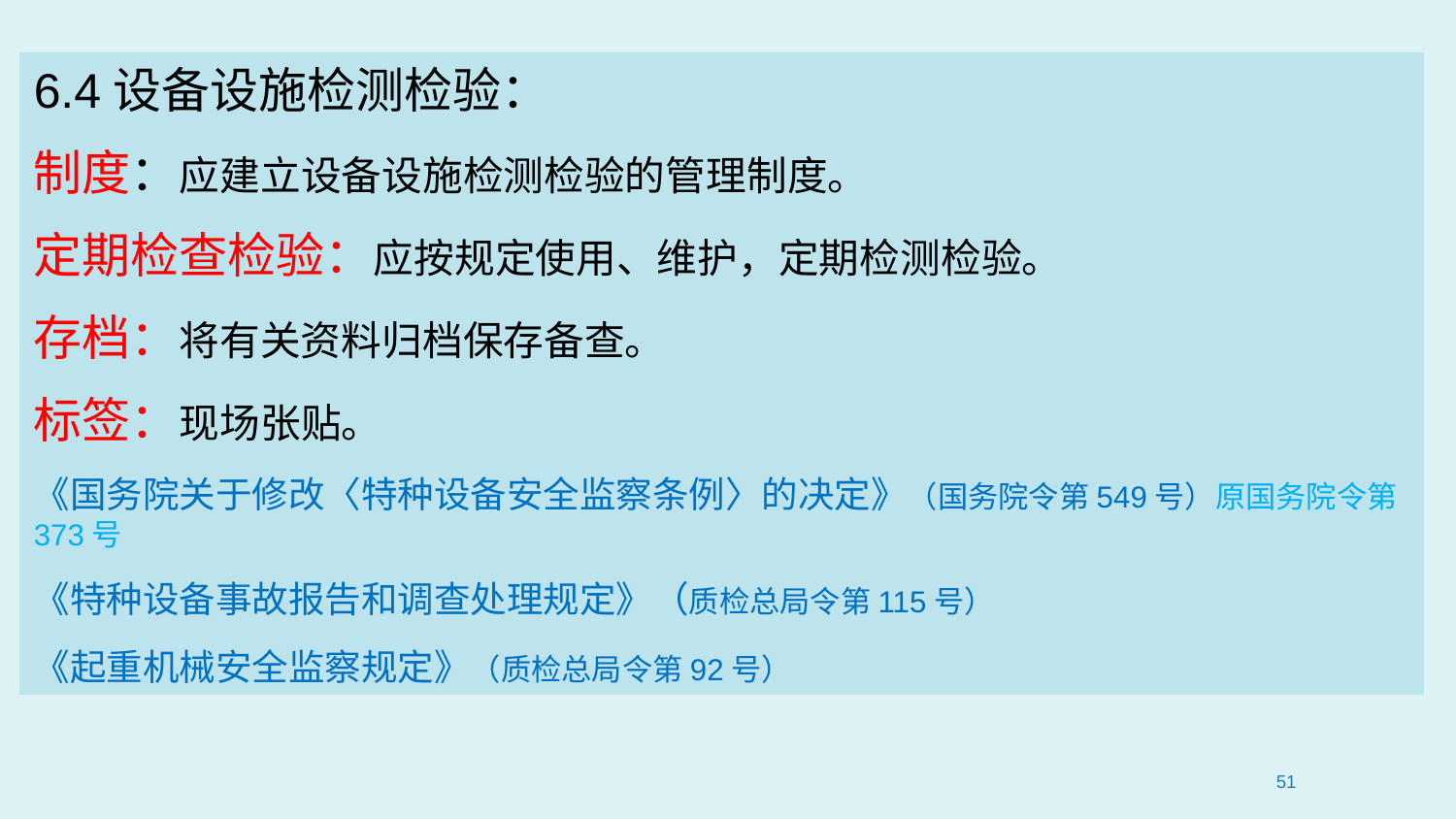

6.4设备设施检测检验：
制度：应建立设备设施检测检验的管理制度。
定期检查检验：应按规定使用、维护，定期检测检验。
存档：将有关资料归档保存备查。
标签：现场张贴。
《国务院关于修改〈特种设备安全监察条例〉的决定》（国务院令第549号）原国务院令第373号
《特种设备事故报告和调查处理规定》（质检总局令第115号）
《起重机械安全监察规定》（质检总局令第92号）
                                     51